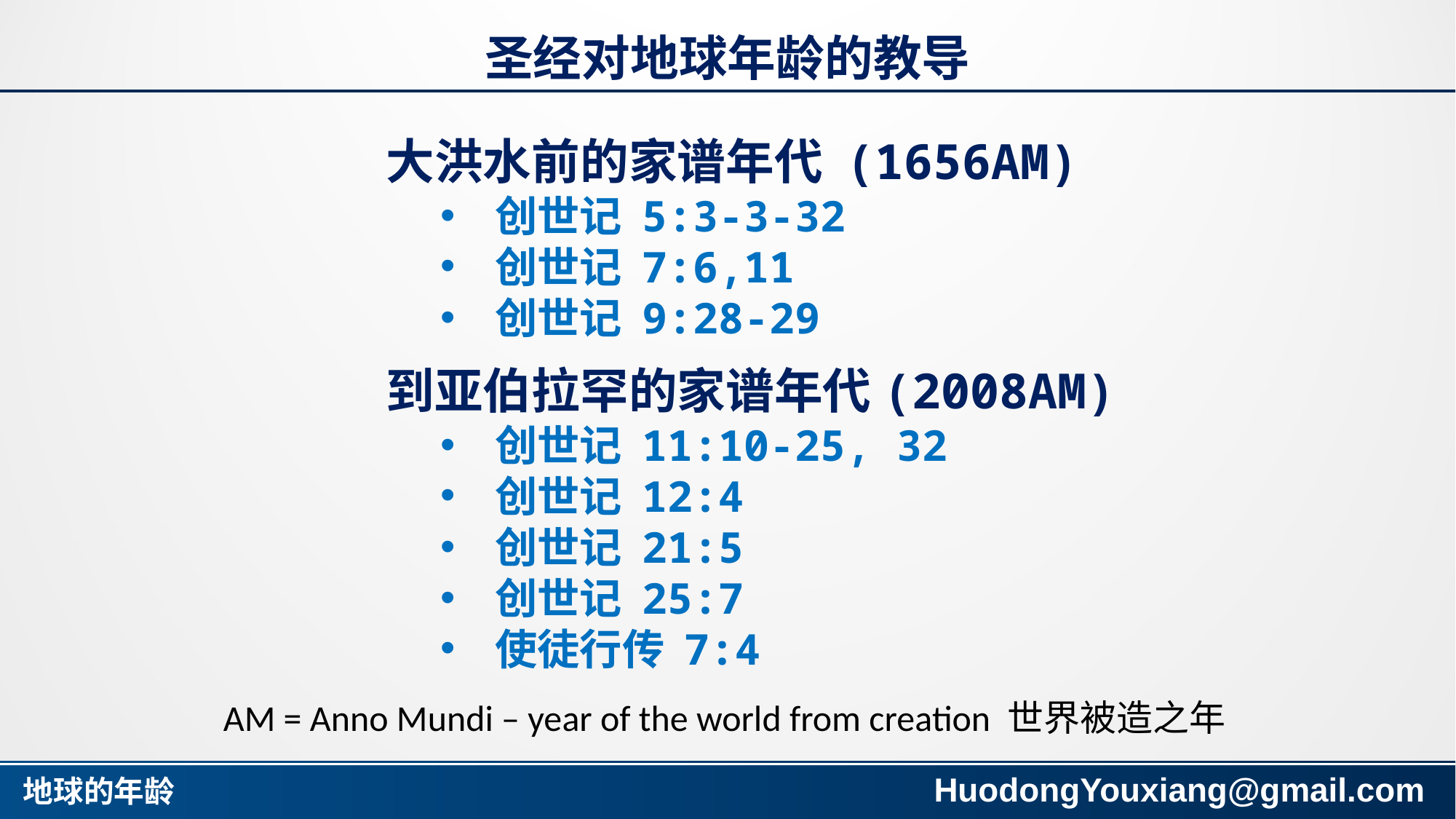

# 圣经对地球年龄的教导
大洪水前的家谱年代 (1656AM)
创世记 5:3-3-32
创世记 7:6,11
创世记 9:28-29
到亚伯拉罕的家谱年代(2008AM)
创世记 11:10-25, 32
创世记 12:4
创世记 21:5
创世记 25:7
使徒行传 7:4
AM = Anno Mundi – year of the world from creation 世界被造之年